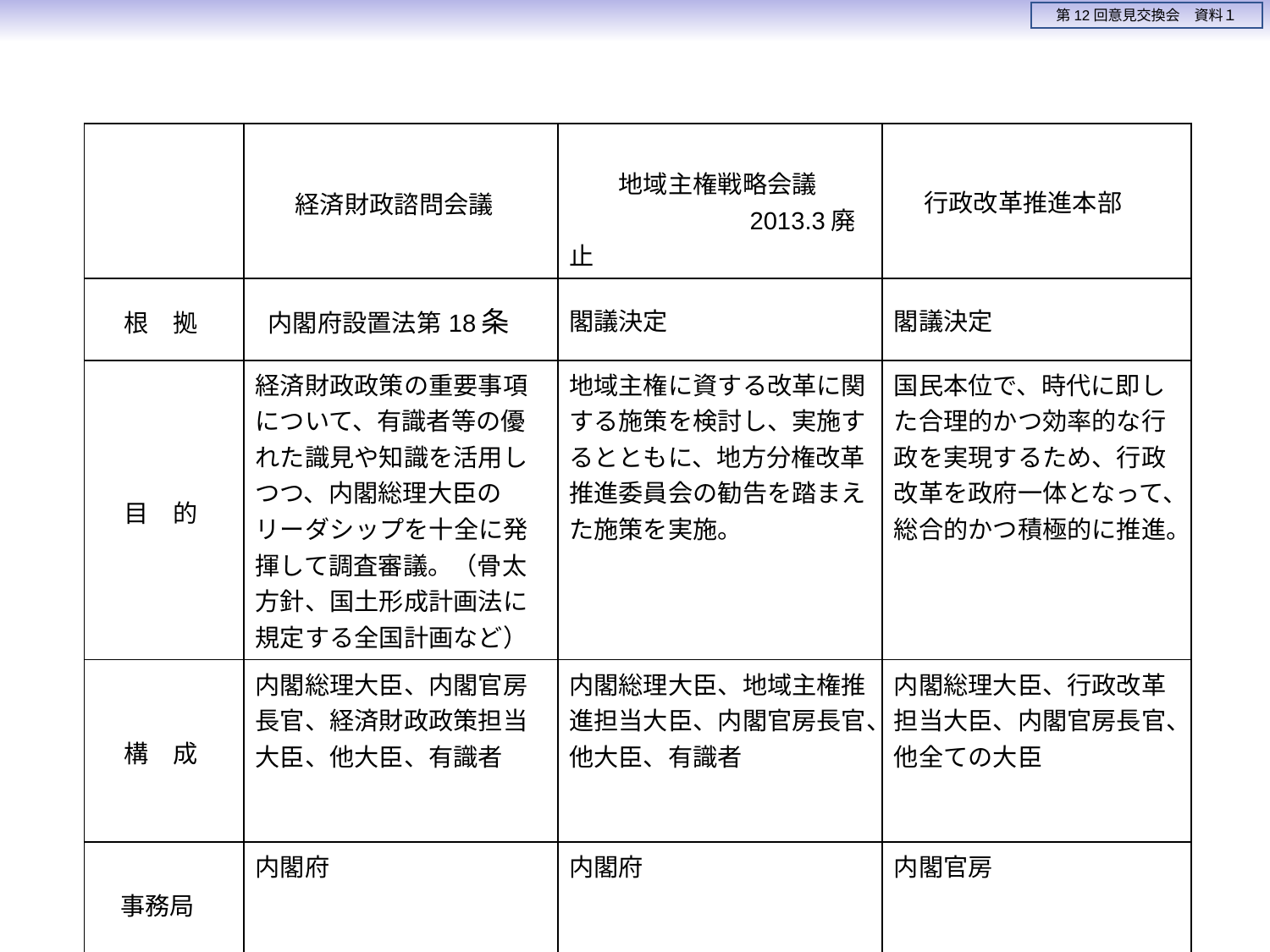

10ー21.経済財政諮問会議、地域主権戦略会議、行政改革推進本部の概要
第12回意見交換会　資料１
|  | 経済財政諮問会議 | 地域主権戦略会議 　　　　　　　2013.3廃止 | 行政改革推進本部 |
| --- | --- | --- | --- |
| 根　拠 | 内閣府設置法第18条 | 閣議決定 | 閣議決定 |
| 目　的 | 経済財政政策の重要事項について、有識者等の優れた識見や知識を活用しつつ、内閣総理大臣のリーダシップを十全に発揮して調査審議。（骨太方針、国土形成計画法に規定する全国計画など） | 地域主権に資する改革に関する施策を検討し、実施するとともに、地方分権改革推進委員会の勧告を踏まえた施策を実施。 | 国民本位で、時代に即した合理的かつ効率的な行政を実現するため、行政改革を政府一体となって、総合的かつ積極的に推進。 |
| 構　成 | 内閣総理大臣、内閣官房長官、経済財政政策担当大臣、他大臣、有識者 | 内閣総理大臣、地域主権推進担当大臣、内閣官房長官、他大臣、有識者 | 内閣総理大臣、行政改革担当大臣、内閣官房長官、 他全ての大臣 |
| 事務局 | 内閣府 | 内閣府 | 内閣官房 |